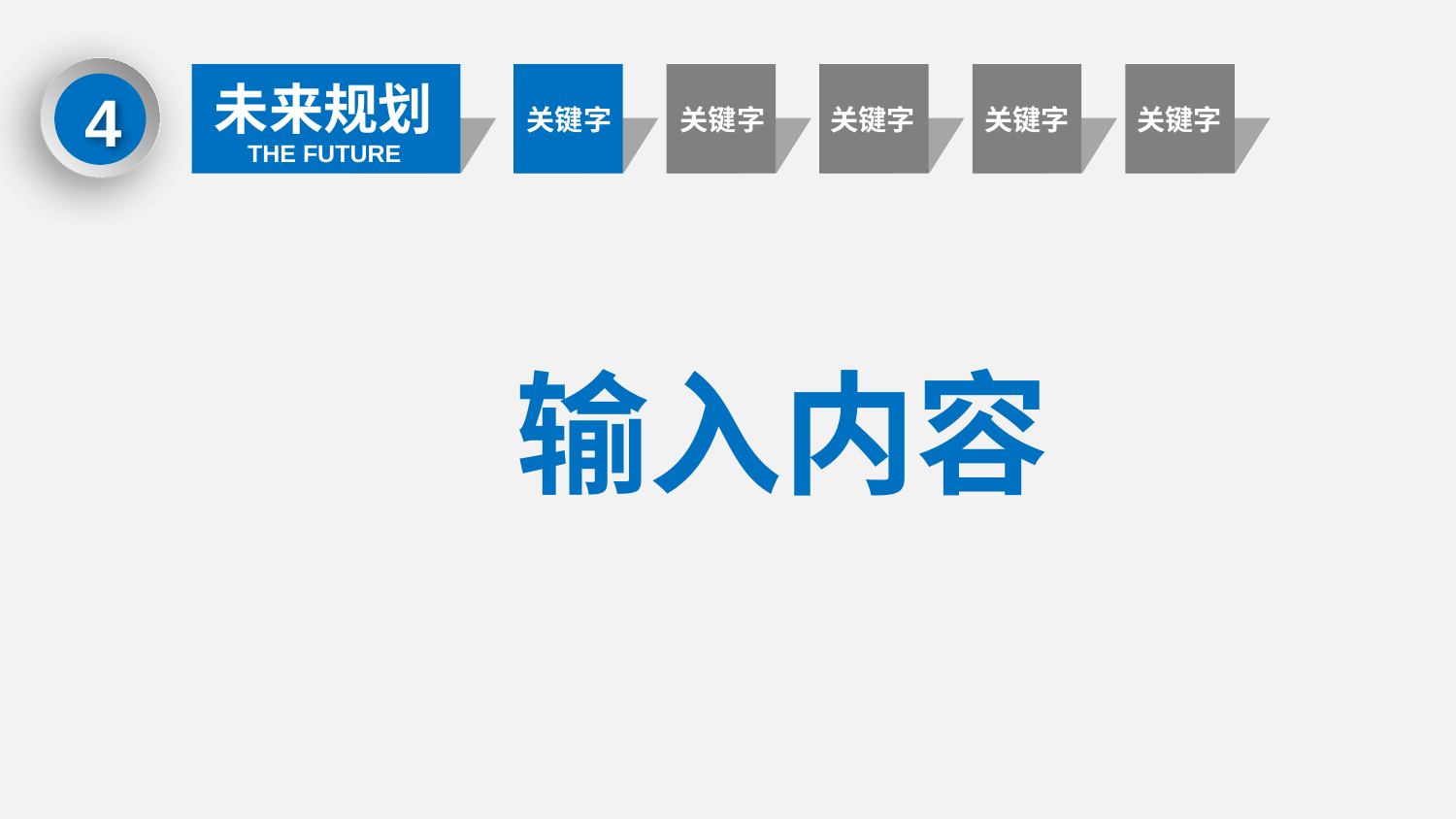

4

未来规划
关键字
关键字
关键字
关键字
关键字
THE FUTURE
输入内容